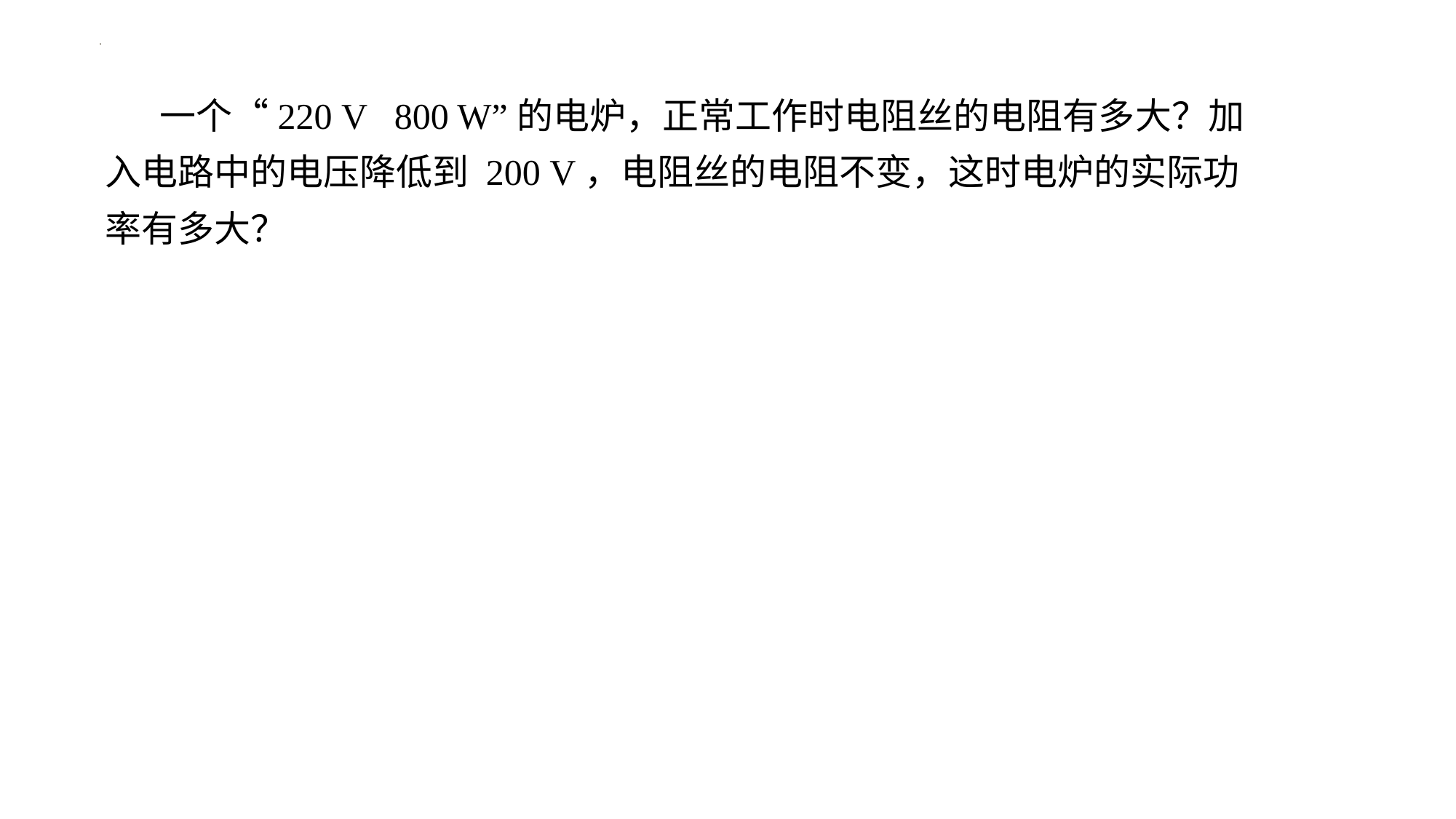

一个“220 V   800 W”的电炉，正常工作时电阻丝的电阻有多大？加入电路中的电压降低到 200 V，电阻丝的电阻不变，这时电炉的实际功率有多大？